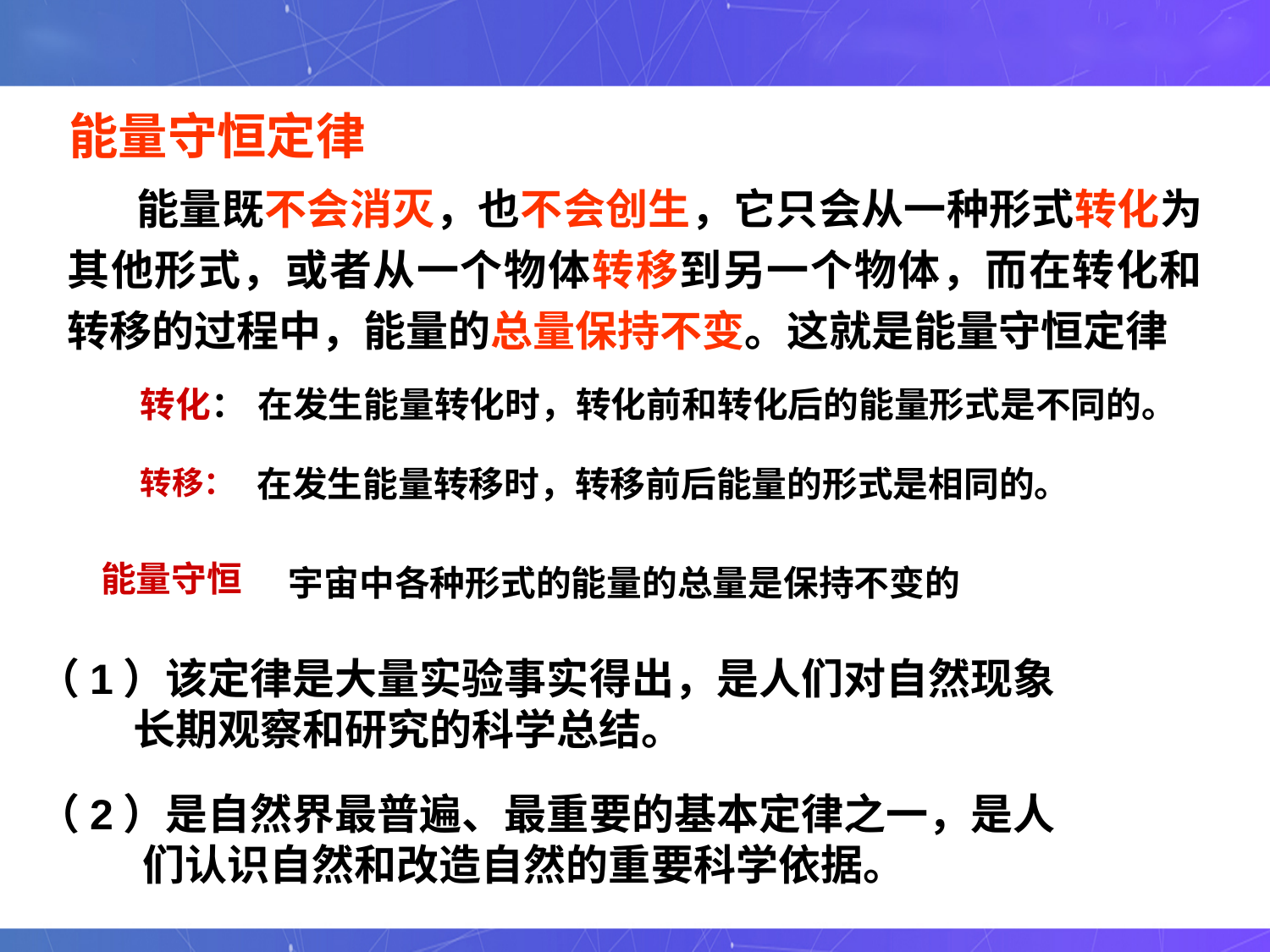

能量守恒定律
      能量既不会消灭，也不会创生，它只会从一种形式转化为其他形式，或者从一个物体转移到另一个物体，而在转化和转移的过程中，能量的总量保持不变。这就是能量守恒定律
转化：

转移：
在发生能量转化时，转化前和转化后的能量形式是不同的。
在发生能量转移时，转移前后能量的形式是相同的。
能量守恒
宇宙中各种形式的能量的总量是保持不变的

（1）该定律是大量实验事实得出，是人们对自然现象
         长期观察和研究的科学总结。
（2）是自然界最普遍、最重要的基本定律之一，是人
          们认识自然和改造自然的重要科学依据。